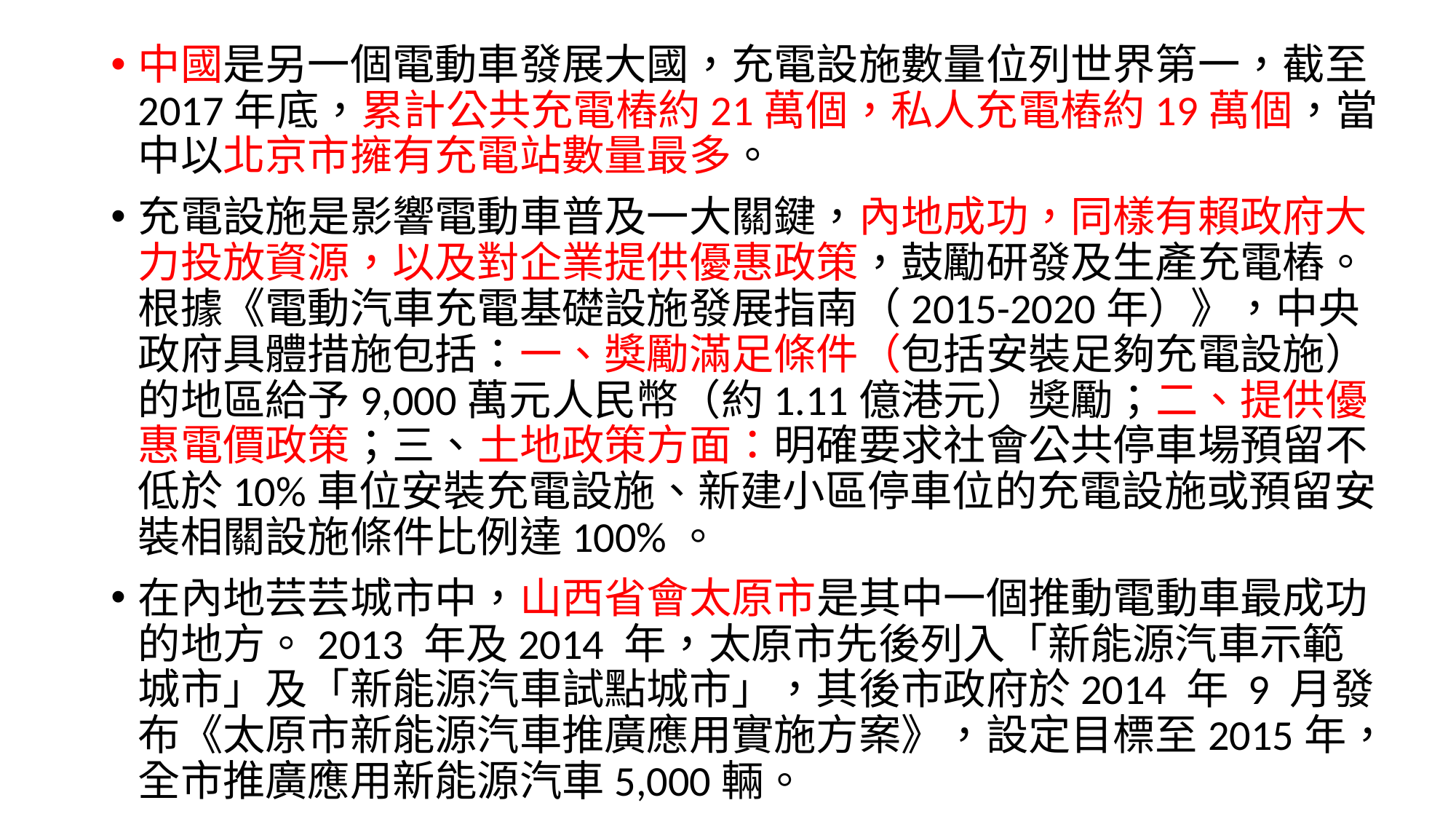

中國是另一個電動車發展大國，充電設施數量位列世界第一，截至2017年底，累計公共充電樁約21萬個，私人充電樁約19萬個，當中以北京市擁有充電站數量最多。
充電設施是影響電動車普及一大關鍵，內地成功，同樣有賴政府大力投放資源，以及對企業提供優惠政策，鼓勵研發及生產充電樁。根據《電動汽車充電基礎設施發展指南（2015-2020年）》，中央政府具體措施包括：一、獎勵滿足條件（包括安裝足夠充電設施）的地區給予9,000萬元人民幣（約1.11億港元）奬勵；二、提供優惠電價政策；三、土地政策方面：明確要求社會公共停車場預留不低於10%車位安裝充電設施、新建小區停車位的充電設施或預留安裝相關設施條件比例達100%。
在內地芸芸城市中，山西省會太原市是其中一個推動電動車最成功的地方。2013 年及2014 年，太原市先後列入「新能源汽車示範城市」及「新能源汽車試點城市」，其後市政府於2014 年 9 月發布《太原市新能源汽車推廣應用實施方案》，設定目標至2015年，全市推廣應用新能源汽車5,000輛。